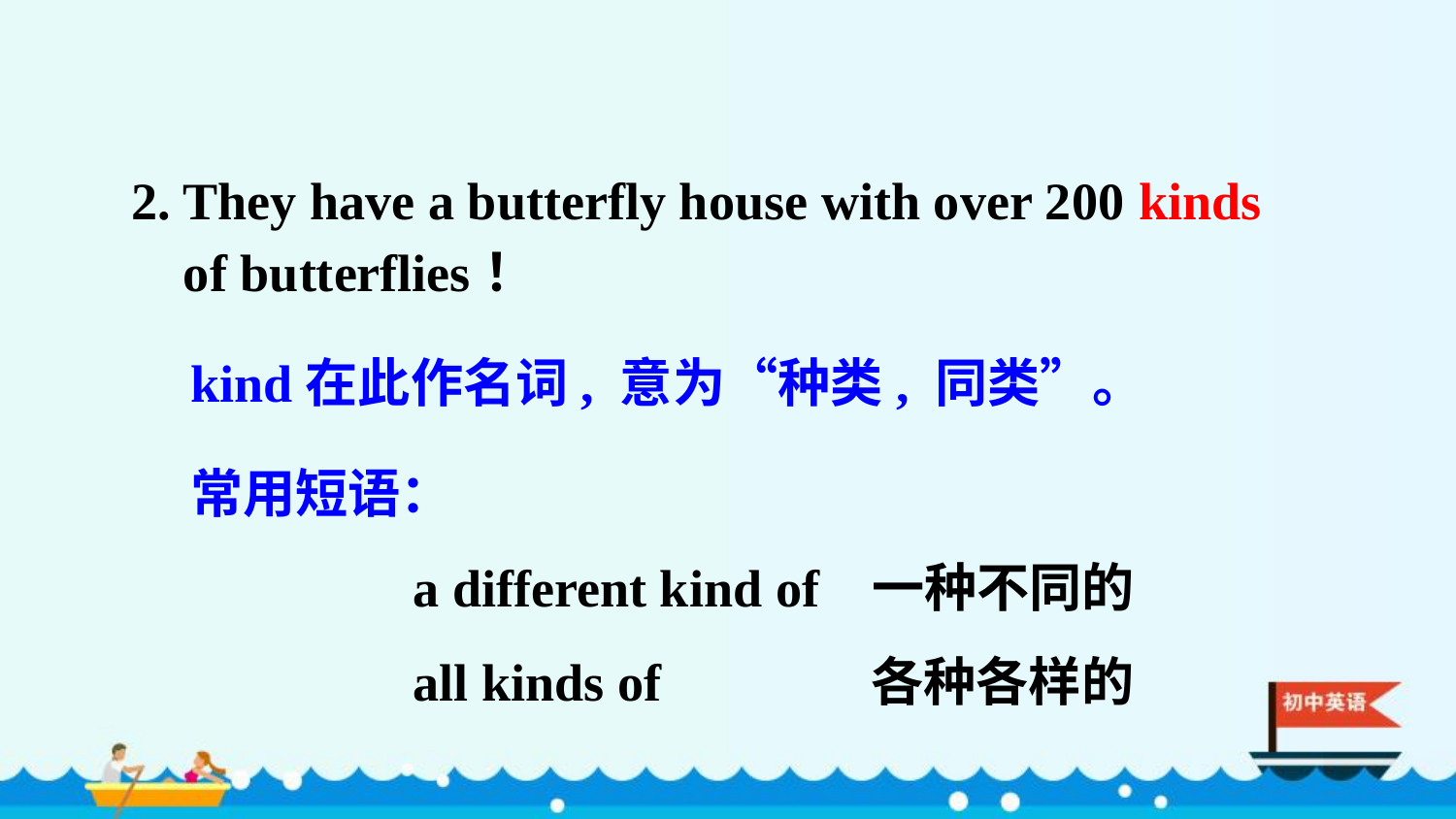

2. They have a butterfly house with over 200 kinds
    of butterflies！
kind在此作名词, 意为“种类, 同类”。
常用短语：
                 a different kind of   一种不同的
                 all kinds of               各种各样的